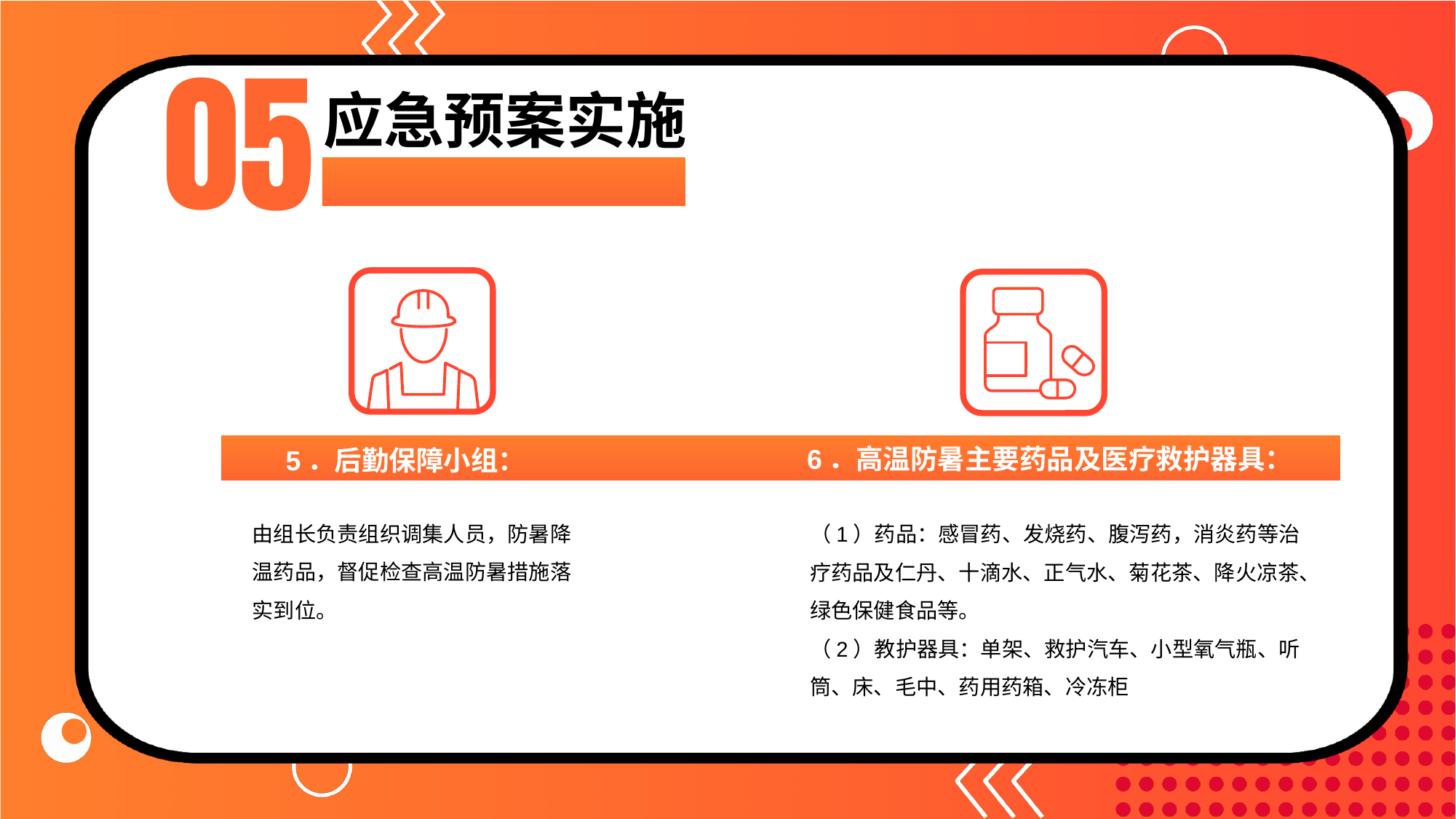

05
应急预案实施

6．高温防暑主要药品及医疗救护器具：
5．后勤保障小组：
由组长负责组织调集人员，防暑降温药品，督促检查高温防暑措施落实到位。
（1）药品：感冒药、发烧药、腹泻药，消炎药等治疗药品及仁丹、十滴水、正气水、菊花茶、降火凉茶、绿色保健食品等。
（2）教护器具：单架、救护汽车、小型氧气瓶、听筒、床、毛中、药用药箱、冷冻柜